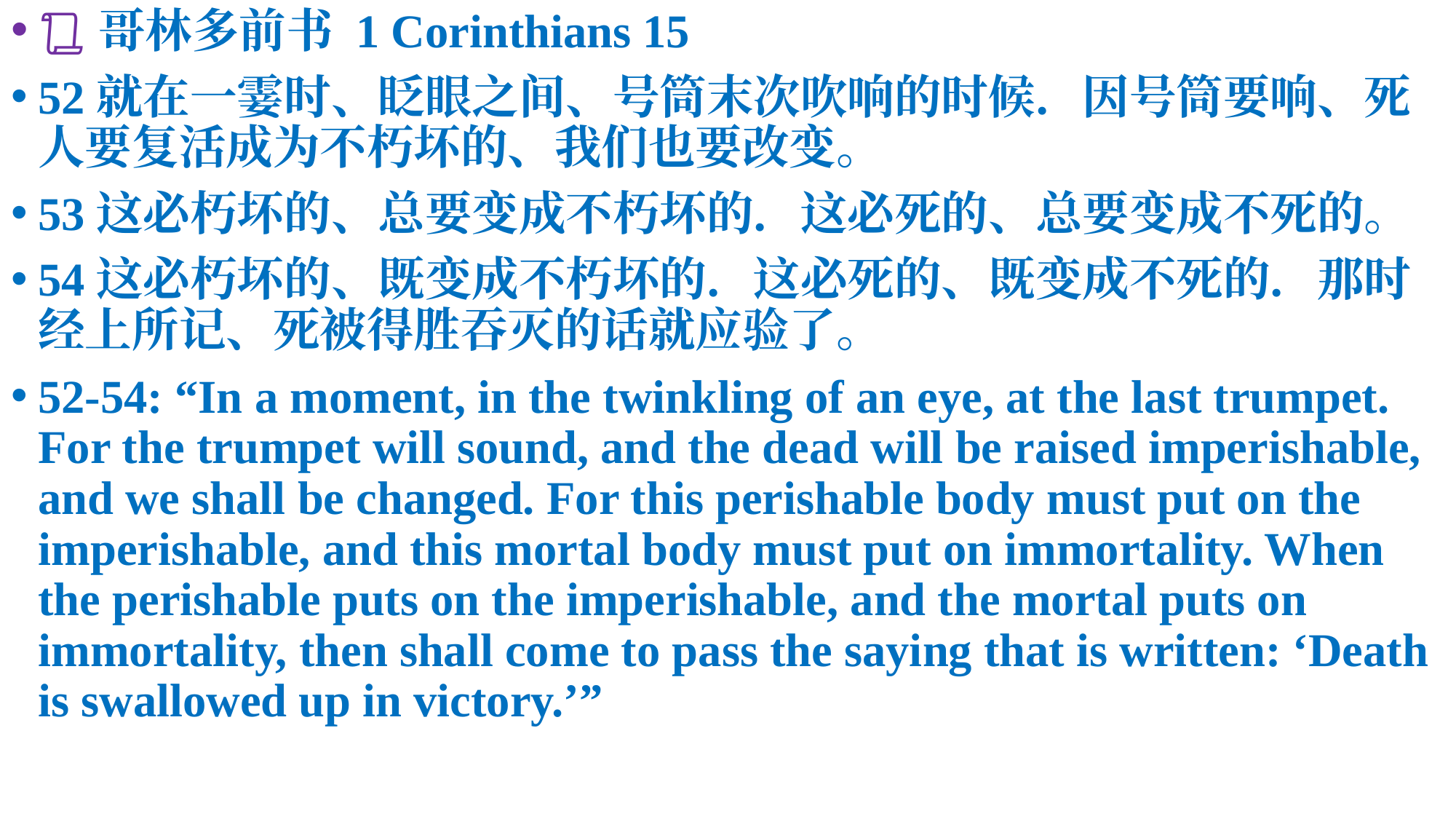

📜哥林多前书 1 Corinthians 15
52就在一霎时、眨眼之间、号筒末次吹响的时候．因号筒要响、死人要复活成为不朽坏的、我们也要改变。
53这必朽坏的、总要变成不朽坏的．这必死的、总要变成不死的。
54这必朽坏的、既变成不朽坏的．这必死的、既变成不死的．那时经上所记、死被得胜吞灭的话就应验了。
52-54: “In a moment, in the twinkling of an eye, at the last trumpet. For the trumpet will sound, and the dead will be raised imperishable, and we shall be changed. For this perishable body must put on the imperishable, and this mortal body must put on immortality. When the perishable puts on the imperishable, and the mortal puts on immortality, then shall come to pass the saying that is written: ‘Death is swallowed up in victory.’”